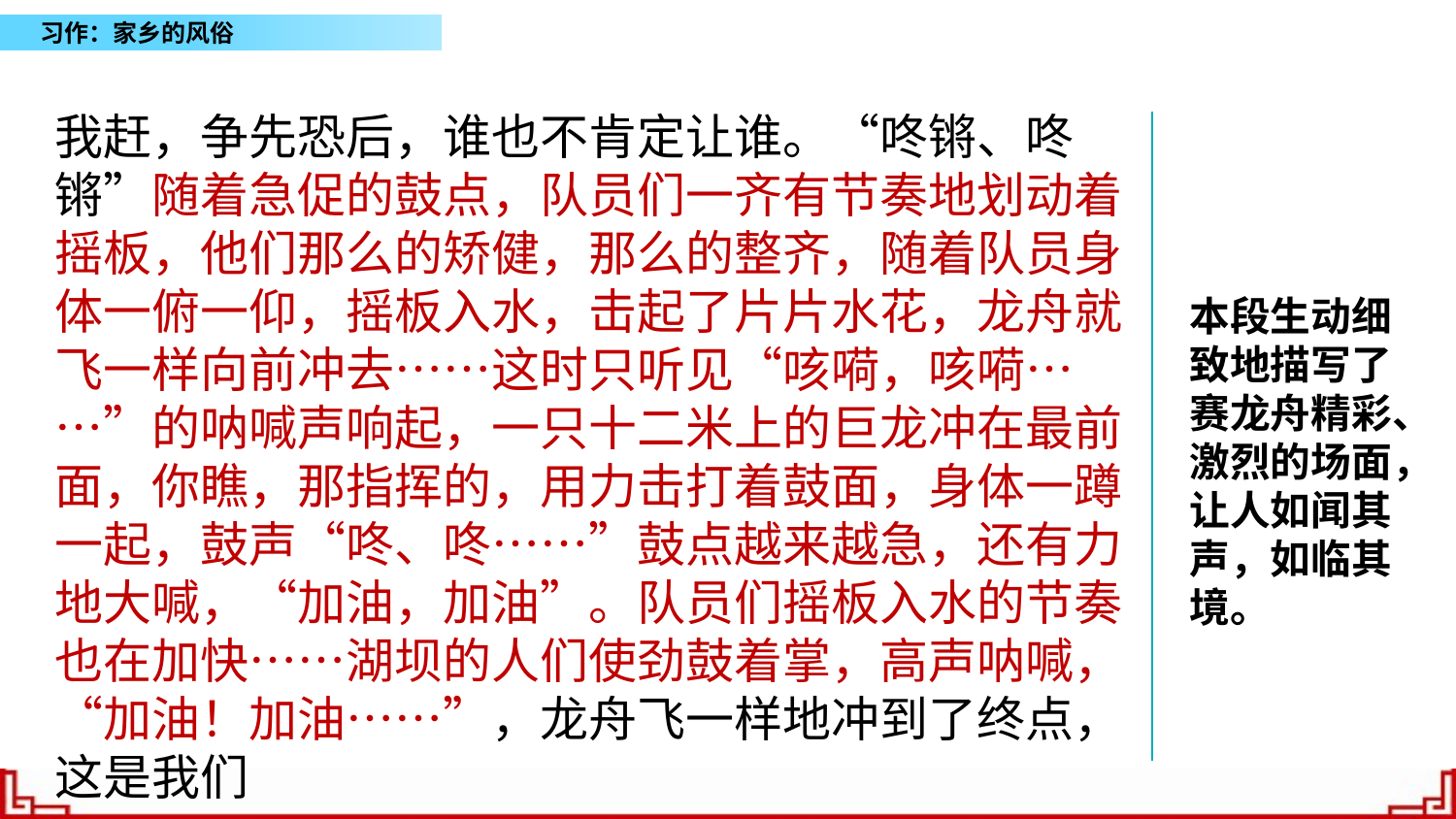

我赶，争先恐后，谁也不肯定让谁。“咚锵、咚锵”随着急促的鼓点，队员们一齐有节奏地划动着摇板，他们那么的矫健，那么的整齐，随着队员身体一俯一仰，摇板入水，击起了片片水花，龙舟就飞一样向前冲去……这时只听见“咳嗬，咳嗬……”的呐喊声响起，一只十二米上的巨龙冲在最前面，你瞧，那指挥的，用力击打着鼓面，身体一蹲一起，鼓声“咚、咚……”鼓点越来越急，还有力地大喊，“加油，加油”。队员们摇板入水的节奏也在加快……湖坝的人们使劲鼓着掌，高声呐喊，“加油！加油……”，龙舟飞一样地冲到了终点，这是我们
本段生动细致地描写了赛龙舟精彩、激烈的场面，让人如闻其声，如临其境。